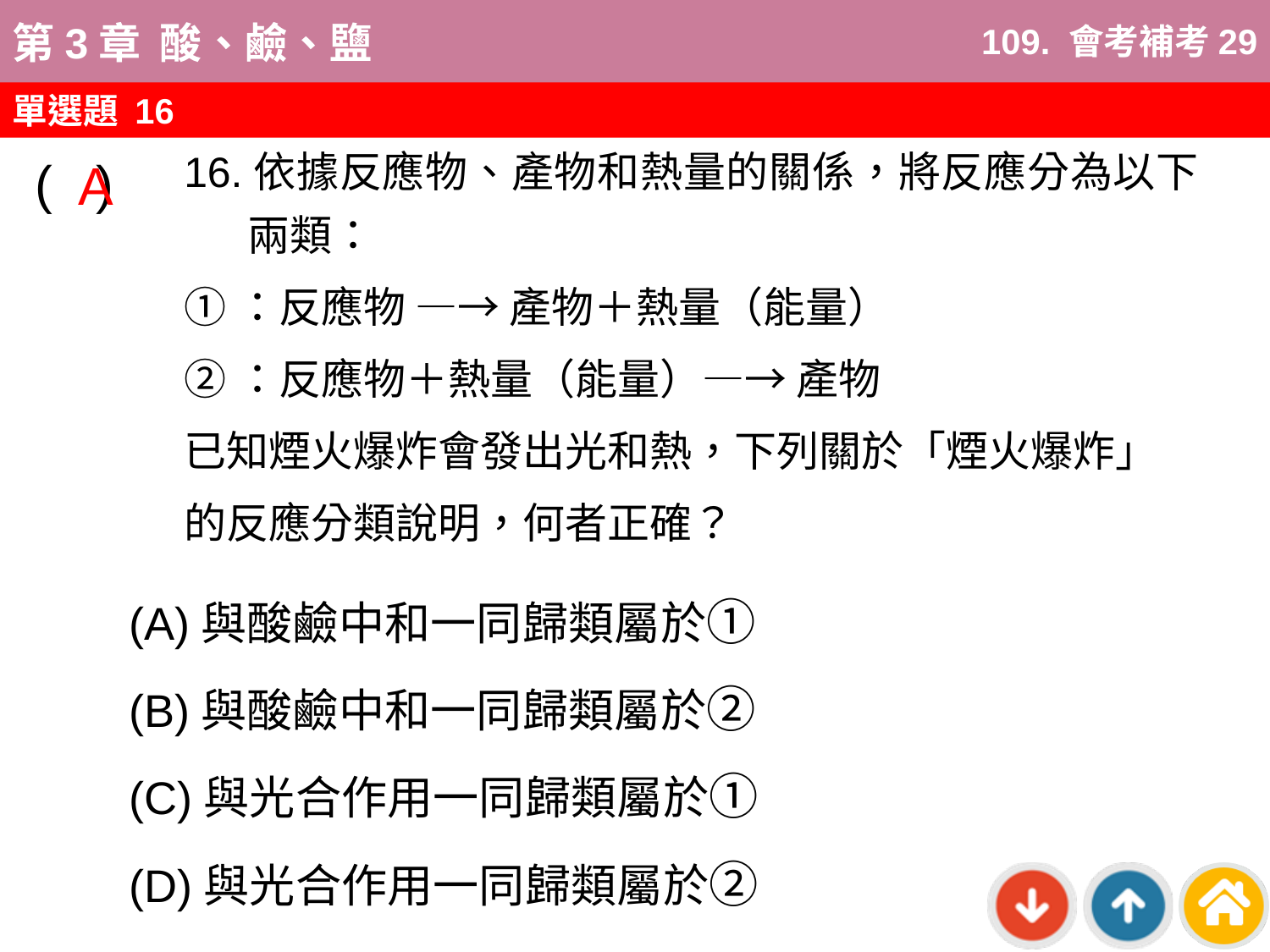

109. 會考補考29
單選題 16
A
16.依據反應物、產物和熱量的關係，將反應分為以下兩類：
①：反應物 ―→ 產物＋熱量（能量）
②：反應物＋熱量（能量）―→ 產物
已知煙火爆炸會發出光和熱，下列關於「煙火爆炸」
的反應分類說明，何者正確？
(   )
(A)與酸鹼中和一同歸類屬於①
(B)與酸鹼中和一同歸類屬於②
(C)與光合作用一同歸類屬於①
(D)與光合作用一同歸類屬於②